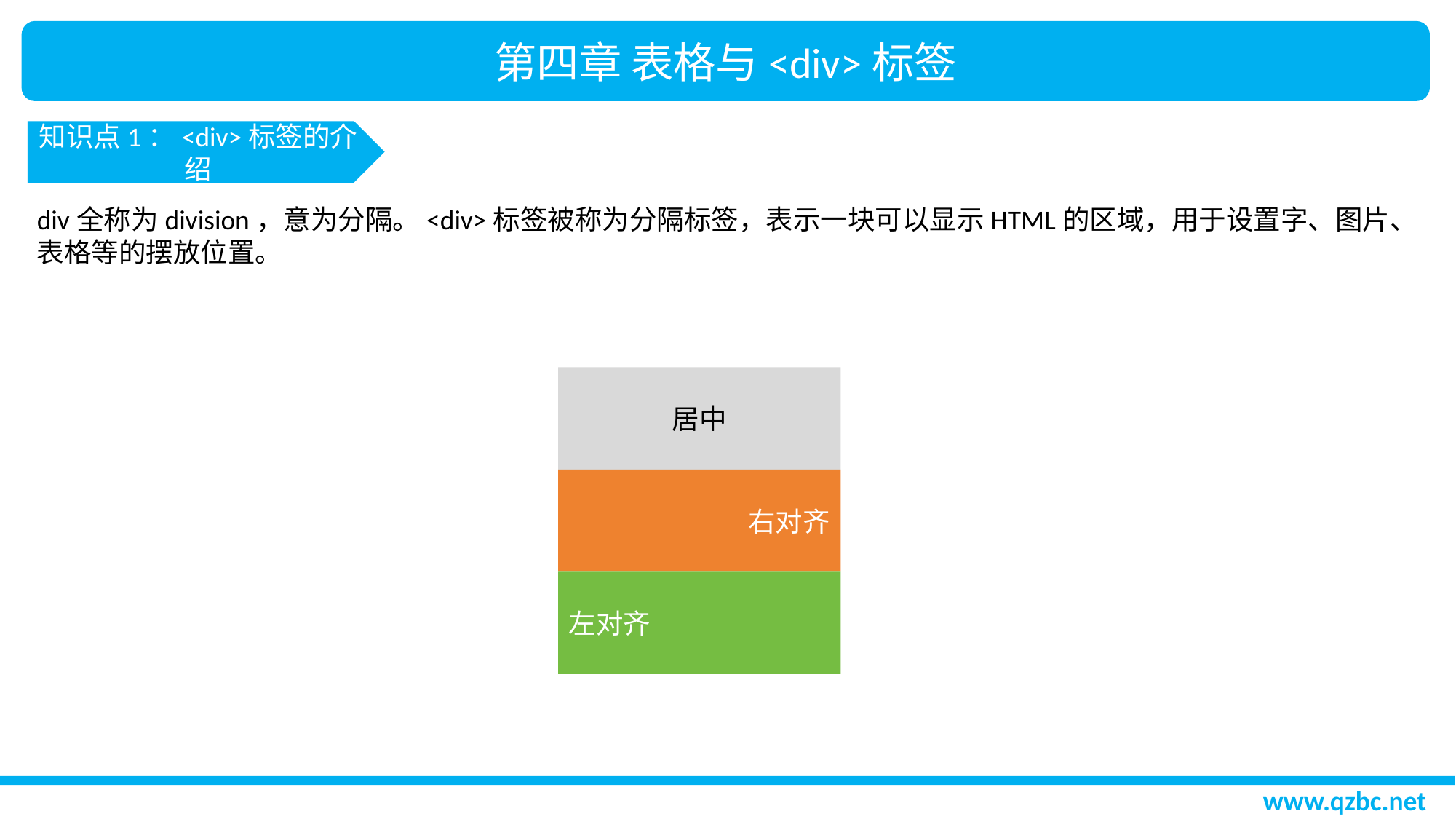

第四章 表格与<div>标签
知识点1：<div>标签的介绍
div全称为division，意为分隔。<div>标签被称为分隔标签，表示一块可以显示HTML的区域，用于设置字、图片、表格等的摆放位置。
居中
右对齐
左对齐

www.qzbc.net